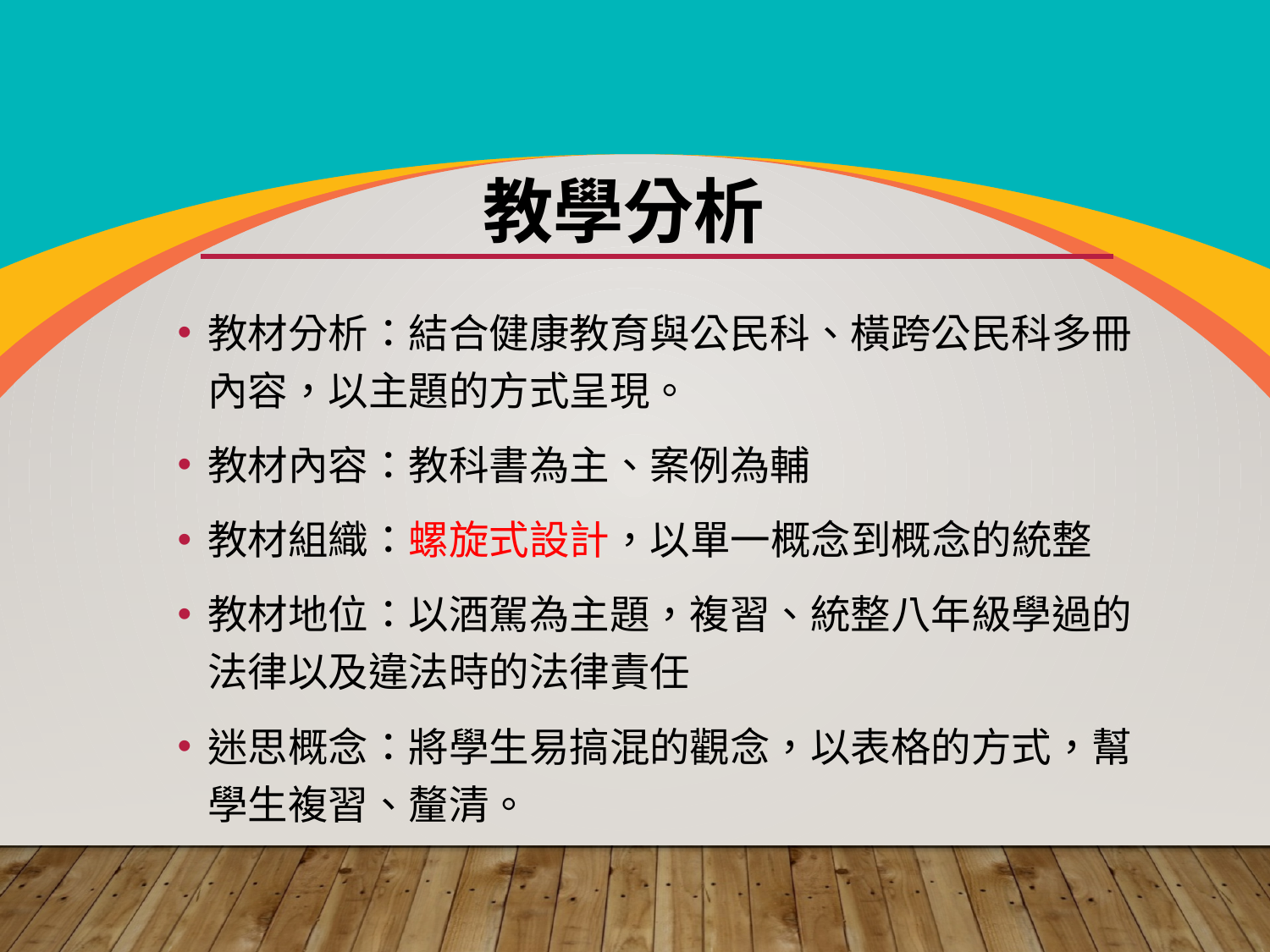

# 教學分析
教材分析：結合健康教育與公民科、橫跨公民科多冊內容，以主題的方式呈現。
教材內容：教科書為主、案例為輔
教材組織：螺旋式設計，以單一概念到概念的統整
教材地位：以酒駕為主題，複習、統整八年級學過的法律以及違法時的法律責任
迷思概念：將學生易搞混的觀念，以表格的方式，幫學生複習、釐清。